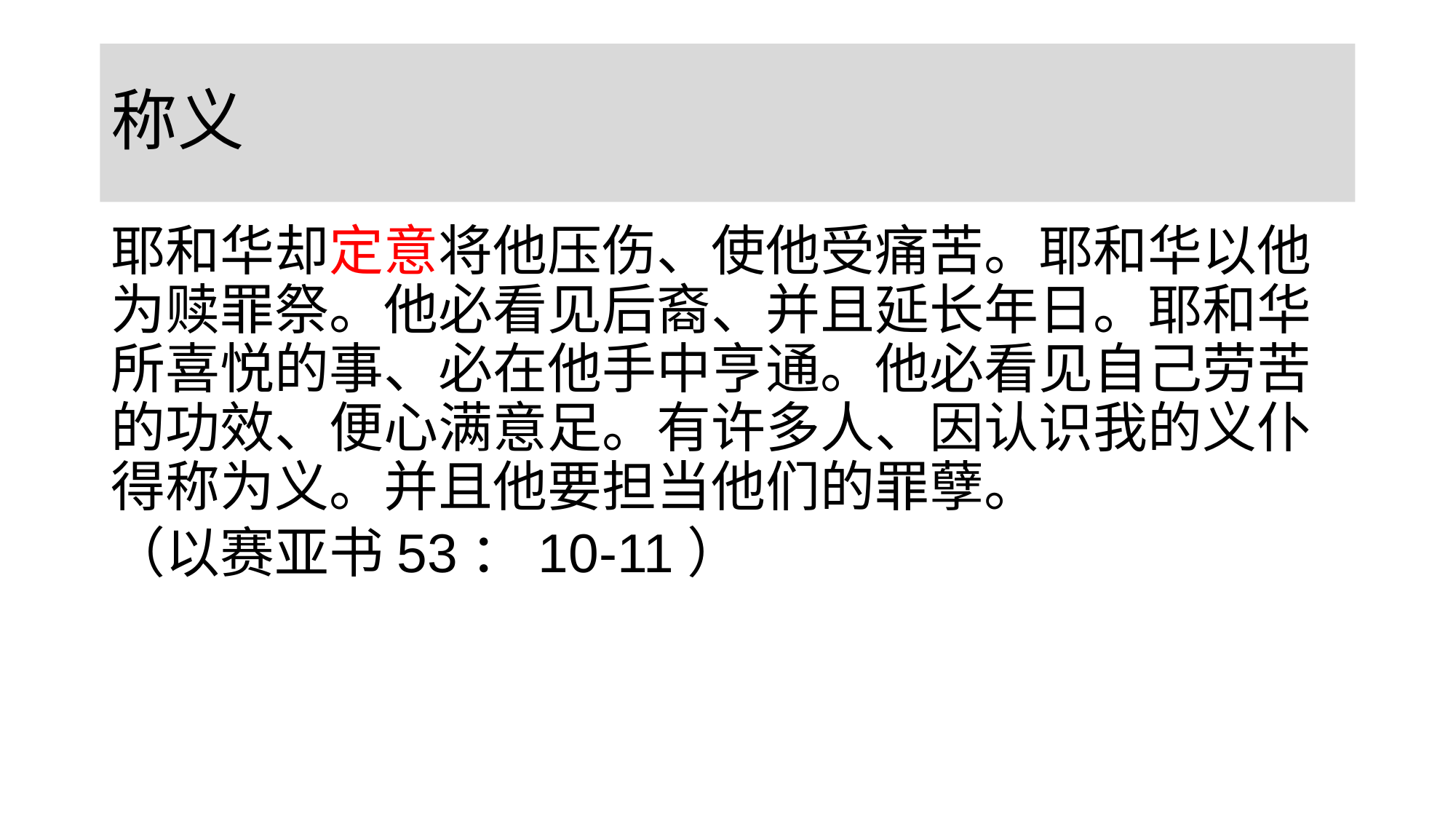

# 称义
耶和华却定意将他压伤、使他受痛苦。耶和华以他为赎罪祭。他必看见后裔、并且延长年日。耶和华所喜悦的事、必在他手中亨通。他必看见自己劳苦的功效、便心满意足。有许多人、因认识我的义仆得称为义。并且他要担当他们的罪孽。
（以赛亚书53：10-11）